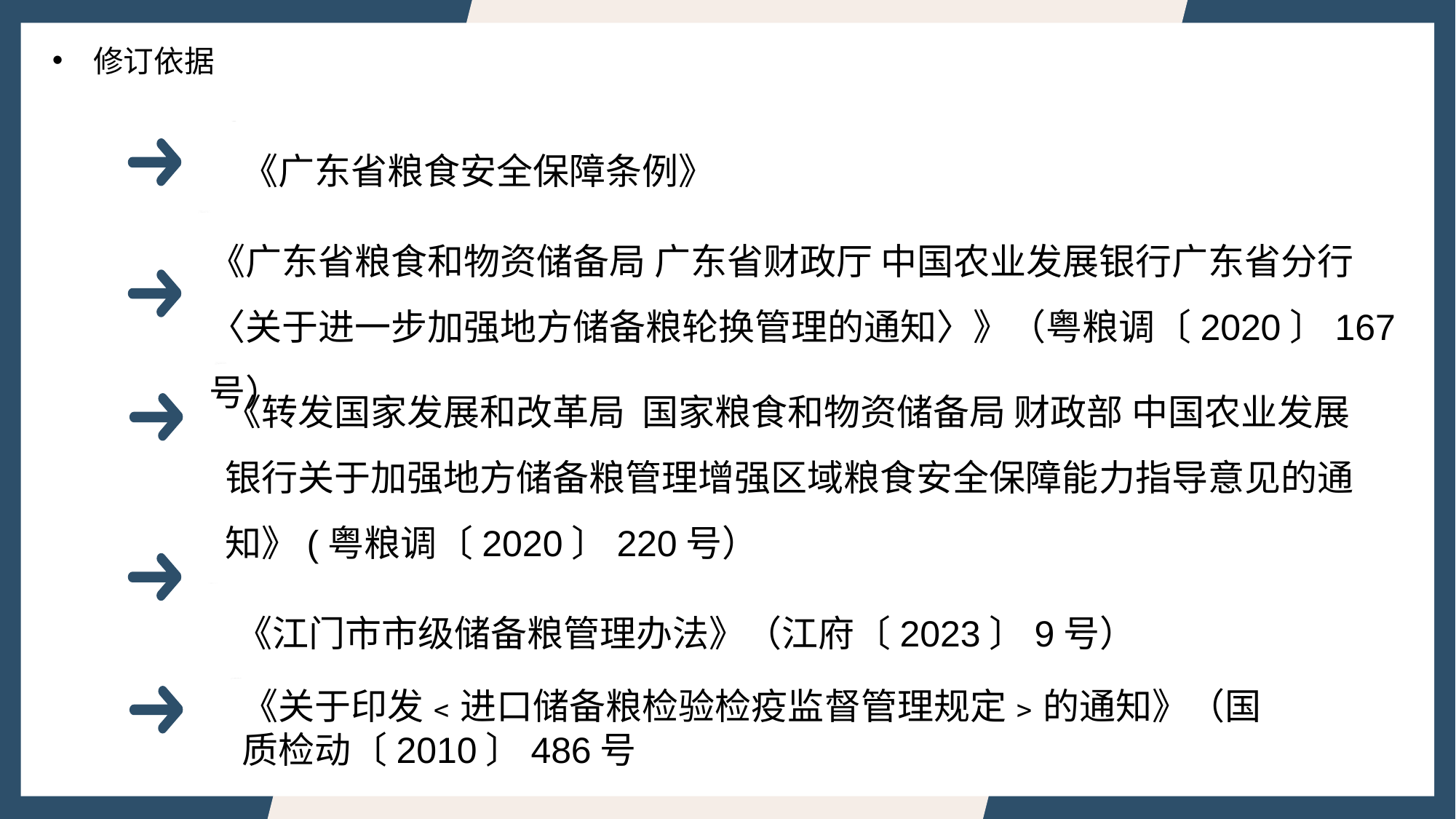

修订依据
《广东省粮食安全保障条例》

《广东省粮食和物资储备局 广东省财政厅 中国农业发展银行广东省分行〈关于进一步加强地方储备粮轮换管理的通知〉》（粤粮调〔2020〕167号）

《转发国家发展和改革局  国家粮食和物资储备局 财政部 中国农业发展银行关于加强地方储备粮管理增强区域粮食安全保障能力指导意见的通知》(粤粮调〔2020〕220号）

 《江门市市级储备粮管理办法》（江府〔2023〕9号）
《关于印发﹤进口储备粮检验检疫监督管理规定﹥的通知》（国质检动〔2010〕486号